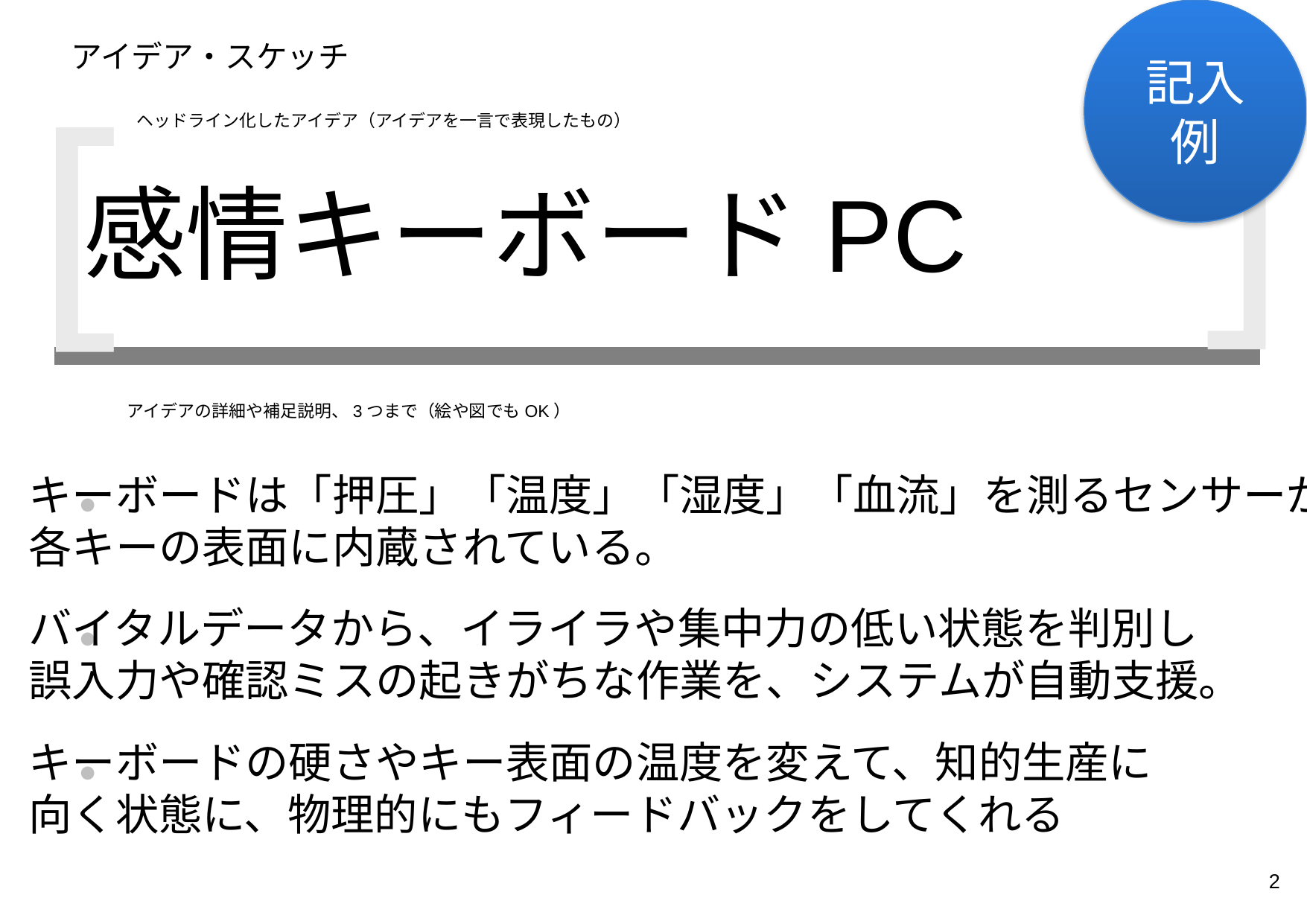

記入
例
感情キーボードPC
・
・
・
キーボードは「押圧」「温度」「湿度」「血流」を測るセンサーが、
各キーの表面に内蔵されている。

バイタルデータから、イライラや集中力の低い状態を判別し
誤入力や確認ミスの起きがちな作業を、システムが自動支援。

キーボードの硬さやキー表面の温度を変えて、知的生産に
向く状態に、物理的にもフィードバックをしてくれる
2